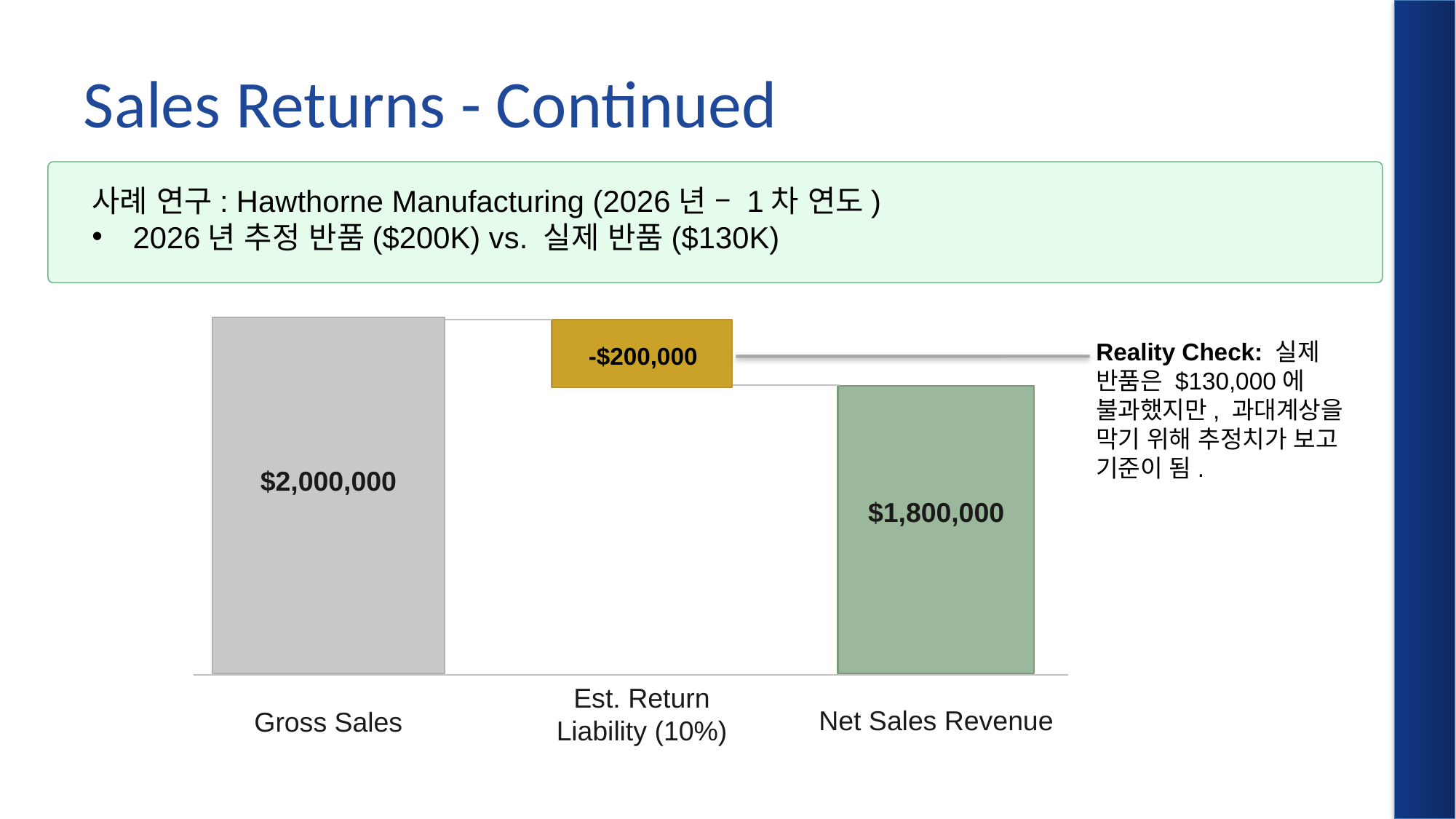

# Sales Returns - Continued

사례 연구: Hawthorne Manufacturing (2026년 – 1차 연도)
2026년 추정 반품($200K) vs. 실제 반품($130K)

-$200,000
Reality Check: 실제 반품은 $130,000에 불과했지만, 과대계상을 막기 위해 추정치가 보고 기준이 됨.

$2,000,000
$1,800,000
Est. Return Liability (10%)
Net Sales Revenue
Gross Sales